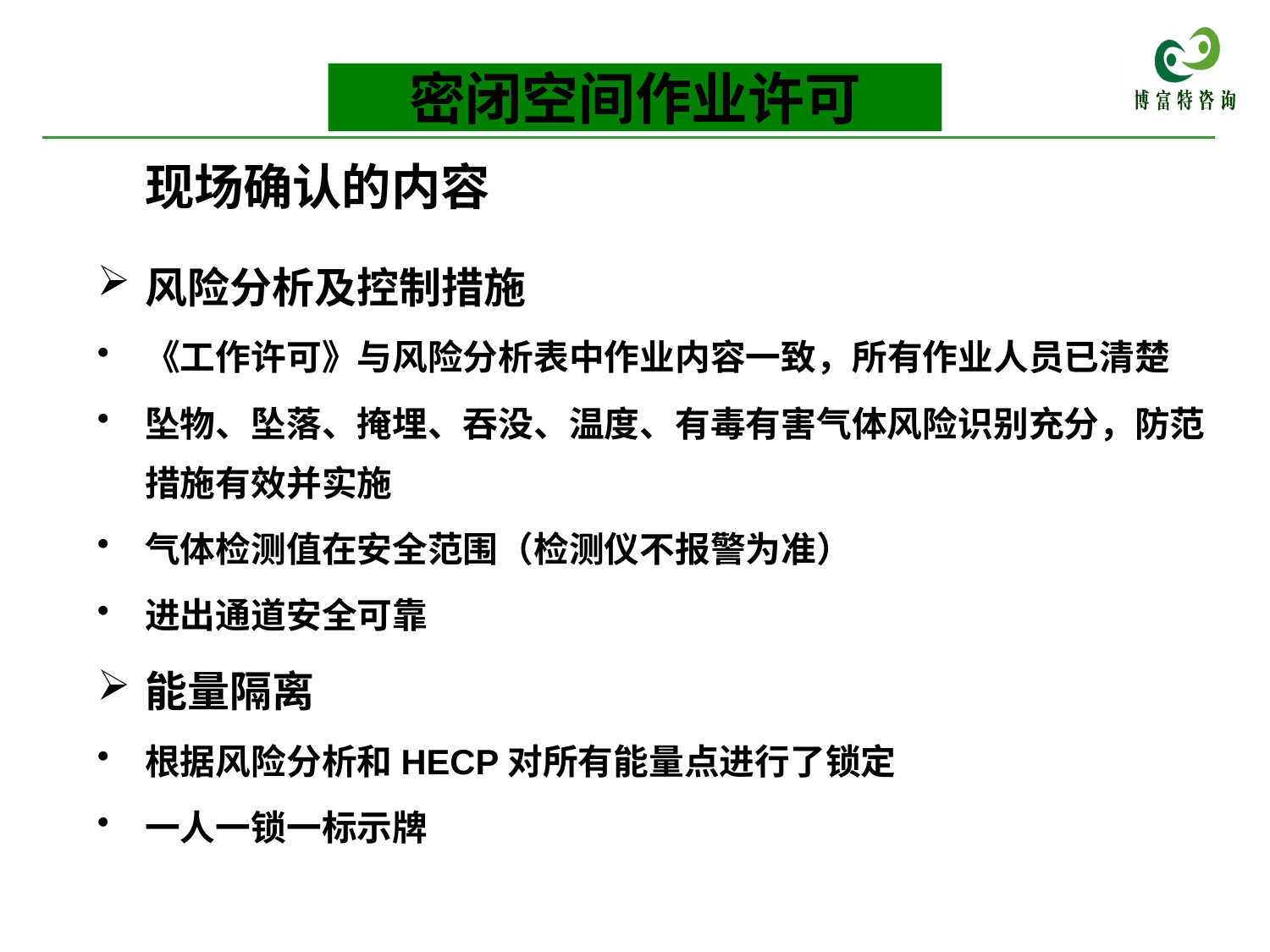

密闭空间作业许可
现场确认的内容
风险分析及控制措施
《工作许可》与风险分析表中作业内容一致，所有作业人员已清楚
坠物、坠落、掩埋、吞没、温度、有毒有害气体风险识别充分，防范措施有效并实施
气体检测值在安全范围（检测仪不报警为准）
进出通道安全可靠
能量隔离
根据风险分析和HECP对所有能量点进行了锁定
一人一锁一标示牌